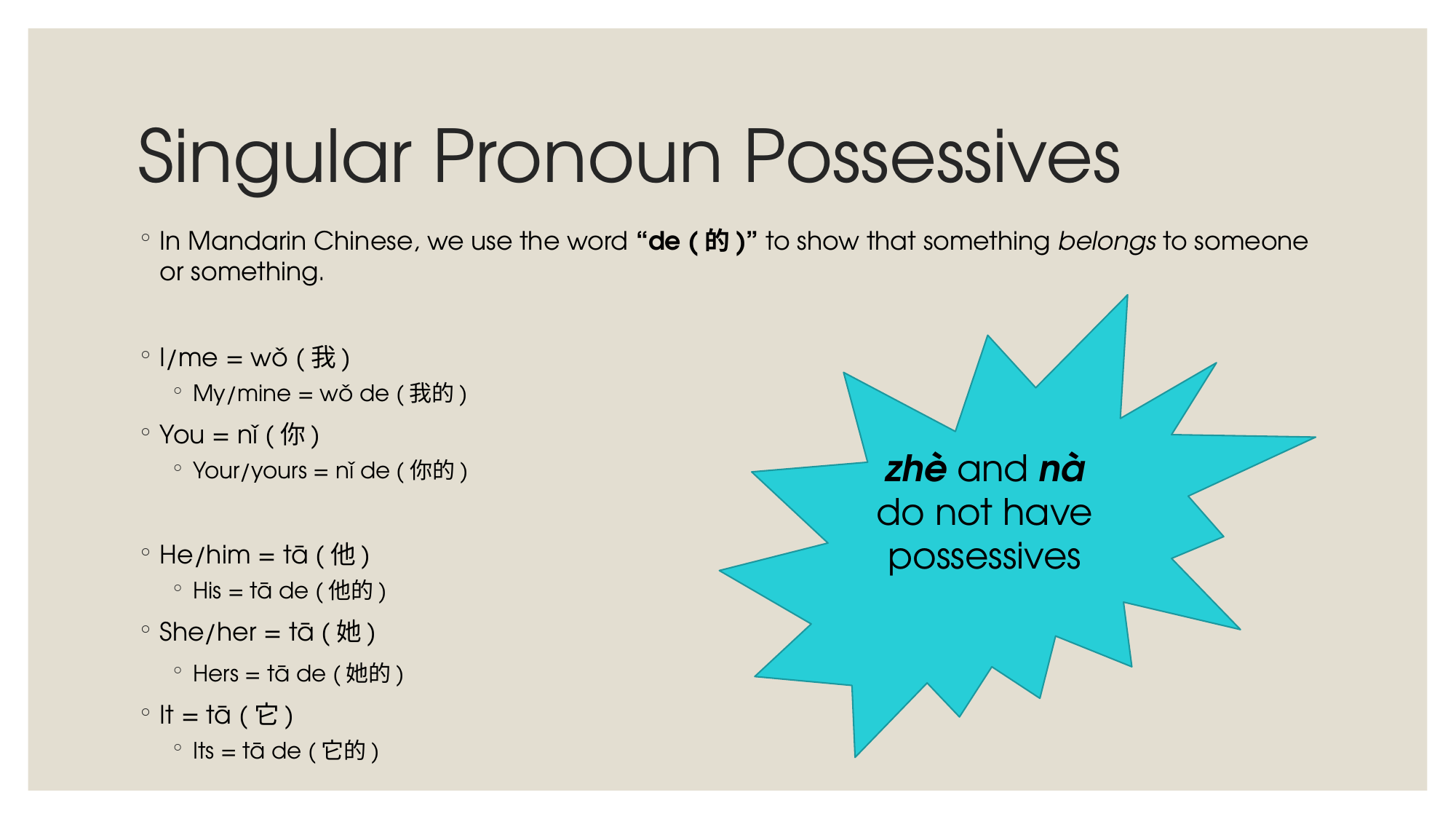

# Singular Pronoun Possessives
In Mandarin Chinese, we use the word “de (的)” to show that something belongs to someone or something.

I/me = wǒ (我)
My/mine = wǒ de (我的)
You = nǐ (你)
Your/yours = nǐ de (你的)

He/him = tā (他)
His = tā de (他的)
She/her = tā (她)
Hers = tā de (她的)
It = tā (它)
Its = tā de (它的)

zhè and nà do not have possessives